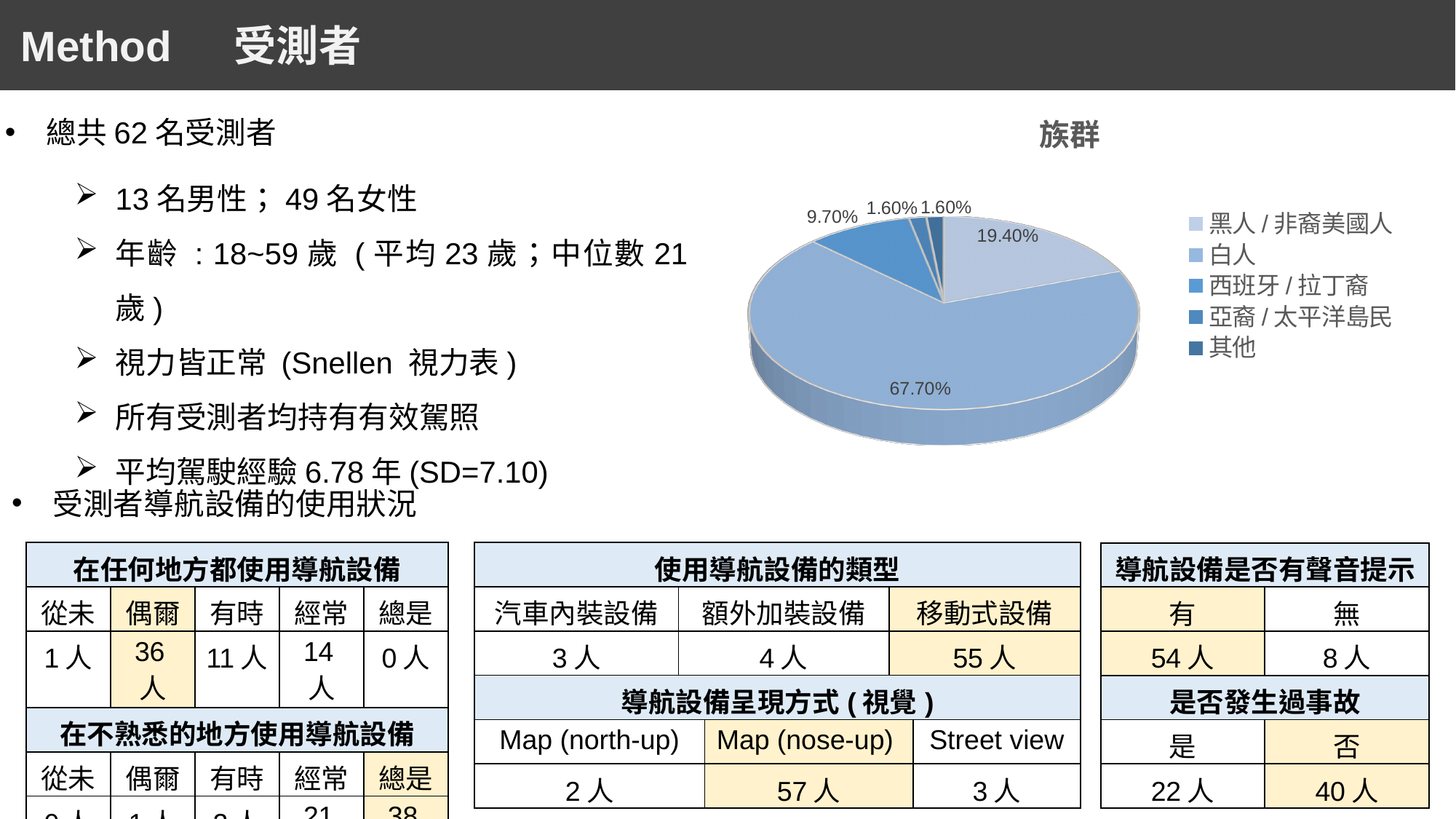

Method
受測者

[unsupported chart]

總共62名受測者
13名男性；49名女性
年齡 : 18~59歲 (平均23歲；中位數21歲)
視力皆正常 (Snellen 視力表)
所有受測者均持有有效駕照
平均駕駛經驗6.78年(SD=7.10)
受測者導航設備的使用狀況
| 在任何地方都使用導航設備 |  |  |  |  |
| --- | --- | --- | --- | --- |
| 從未 | 偶爾 | 有時 | 經常 | 總是 |
| 1人 | 36人 | 11人 | 14人 | 0人 |
| 在不熟悉的地方使用導航設備 |  |  |  |  |
| 從未 | 偶爾 | 有時 | 經常 | 總是 |
| 0人 | 1人 | 2人 | 21人 | 38人 |
| 使用導航設備的類型 |  |  |  |  |
| --- | --- | --- | --- | --- |
| 汽車內裝設備 | 額外加裝設備 |  | 移動式設備 |  |
| 3人 | 4人 |  | 55人 |  |
| 導航設備呈現方式(視覺) |  |  |  |  |
| Map (north-up) | Map (nose-up) | Map (nose-up) | Street view | Street view |
| 2人 |  | 57人 |  | 3人 |
| 導航設備是否有聲音提示 |  |
| --- | --- |
| 有 | 無 |
| 54人 | 8人 |
| 是否發生過事故 |  |
| 是 | 否 |
| 22人 | 40人 |